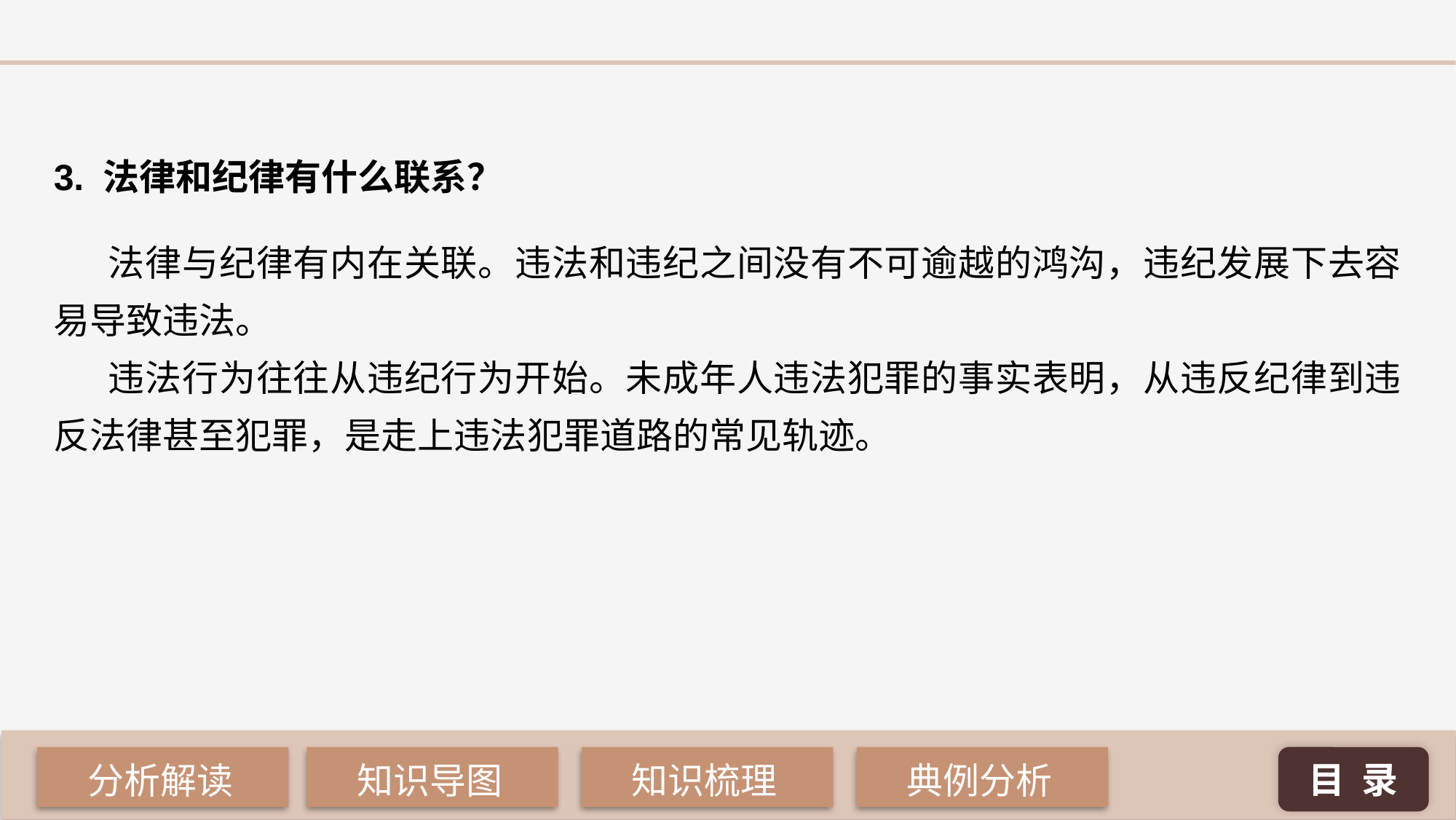

3. 法律和纪律有什么联系？
法律与纪律有内在关联。违法和违纪之间没有不可逾越的鸿沟，违纪发展下去容易导致违法。
违法行为往往从违纪行为开始。未成年人违法犯罪的事实表明，从违反纪律到违反法律甚至犯罪，是走上违法犯罪道路的常见轨迹。